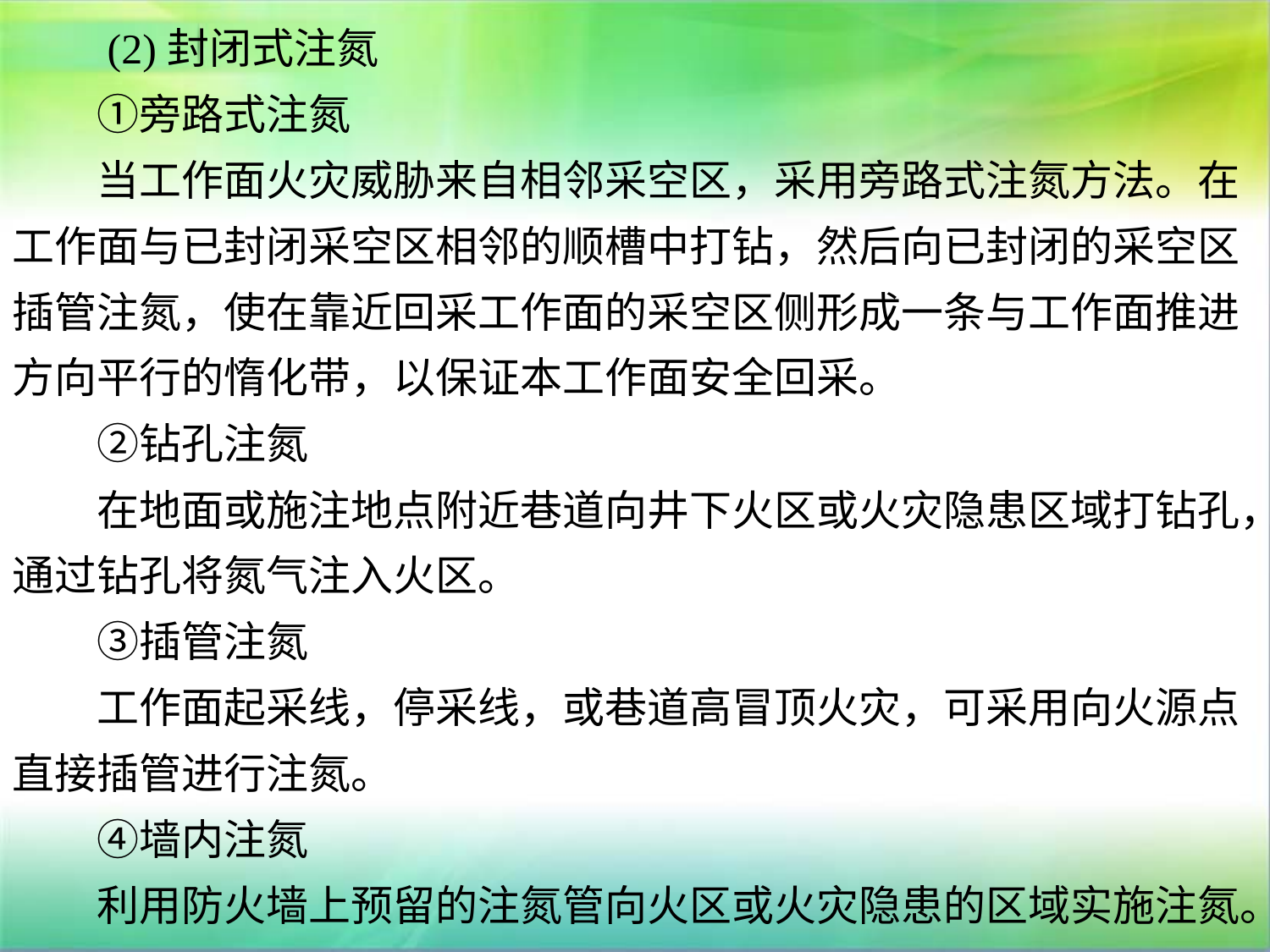

(2)封闭式注氮
　　①旁路式注氮
　　当工作面火灾威胁来自相邻采空区，采用旁路式注氮方法。在工作面与已封闭采空区相邻的顺槽中打钻，然后向已封闭的采空区插管注氮，使在靠近回采工作面的采空区侧形成一条与工作面推进方向平行的惰化带，以保证本工作面安全回采。
　　②钻孔注氮
　　在地面或施注地点附近巷道向井下火区或火灾隐患区域打钻孔，通过钻孔将氮气注入火区。
　　③插管注氮
　　工作面起采线，停采线，或巷道高冒顶火灾，可采用向火源点直接插管进行注氮。
　　④墙内注氮
　　利用防火墙上预留的注氮管向火区或火灾隐患的区域实施注氮。